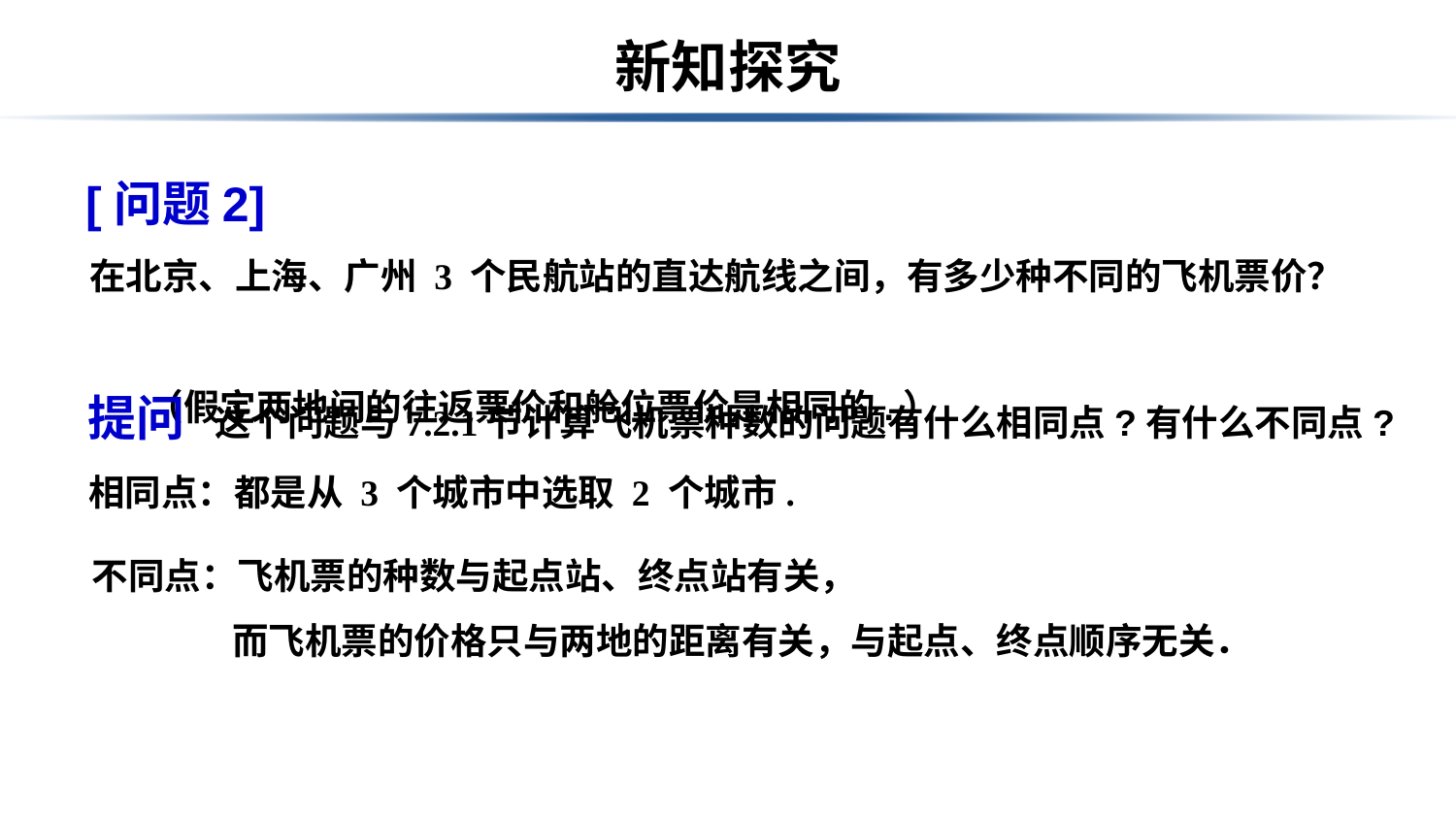

# 新知探究
    [问题2]
      在北京、上海、广州 3 个民航站的直达航线之间，有多少种不同的飞机票价？
             （假定两地间的往返票价和舱位票价是相同的.）
提问   这个问题与7.2.1节计算飞机票种数的问题有什么相同点?有什么不同点?
相同点：都是从 3 个城市中选取 2 个城市.
    不同点：飞机票的种数与起点站、终点站有关，
                     而飞机票的价格只与两地的距离有关，与起点、终点顺序无关．